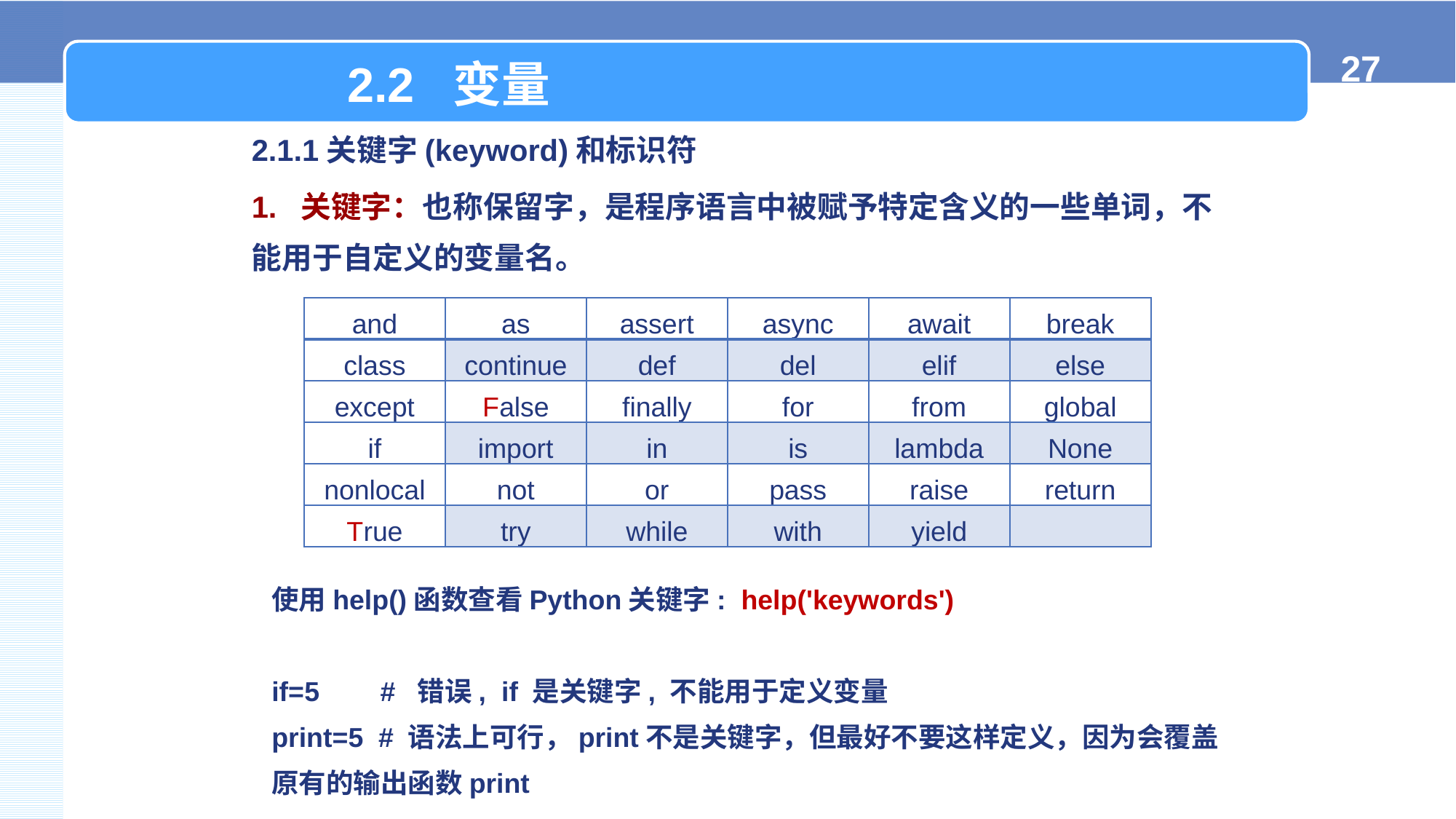

2.2  变量
2.1.1关键字(keyword)和标识符
1.  关键字：也称保留字，是程序语言中被赋予特定含义的一些单词，不能用于自定义的变量名。

| and | as | assert | async | await | break |
| --- | --- | --- | --- | --- | --- |
| class | continue | def | del | elif | else |
| except | False | finally | for | from | global |
| if | import | in | is | lambda | None |
| nonlocal | not | or | pass | raise | return |
| True | try | while | with | yield |  |
使用help()函数查看Python关键字:  help('keywords')

if=5        #  错误,  if 是关键字, 不能用于定义变量
print=5  # 语法上可行，print不是关键字，但最好不要这样定义，因为会覆盖原有的输出函数print